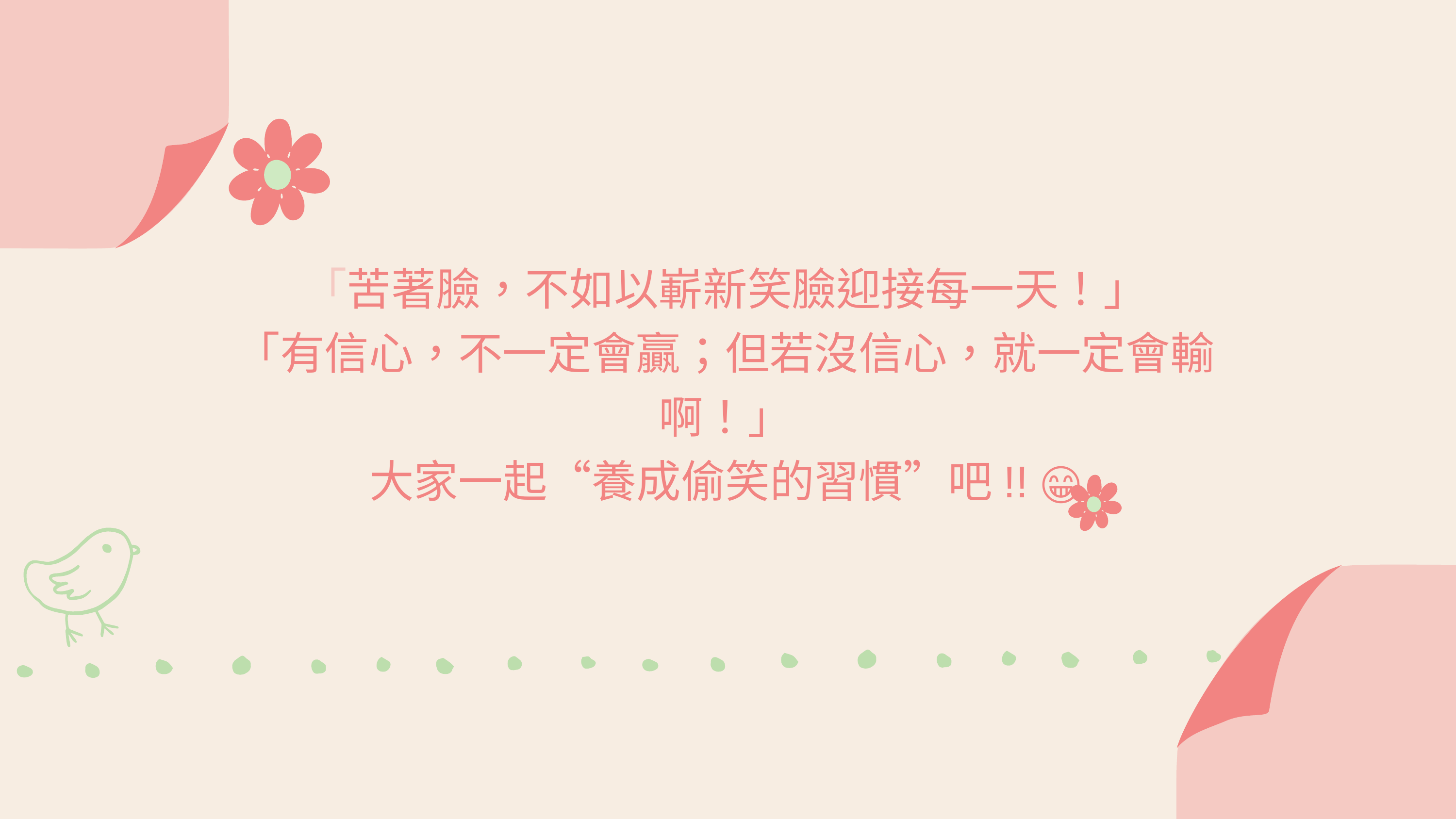

「苦著臉，不如以嶄新笑臉迎接每一天！」
「有信心，不一定會贏；但若沒信心，就一定會輸啊！」
大家一起“養成偷笑的習慣”吧!! 😁